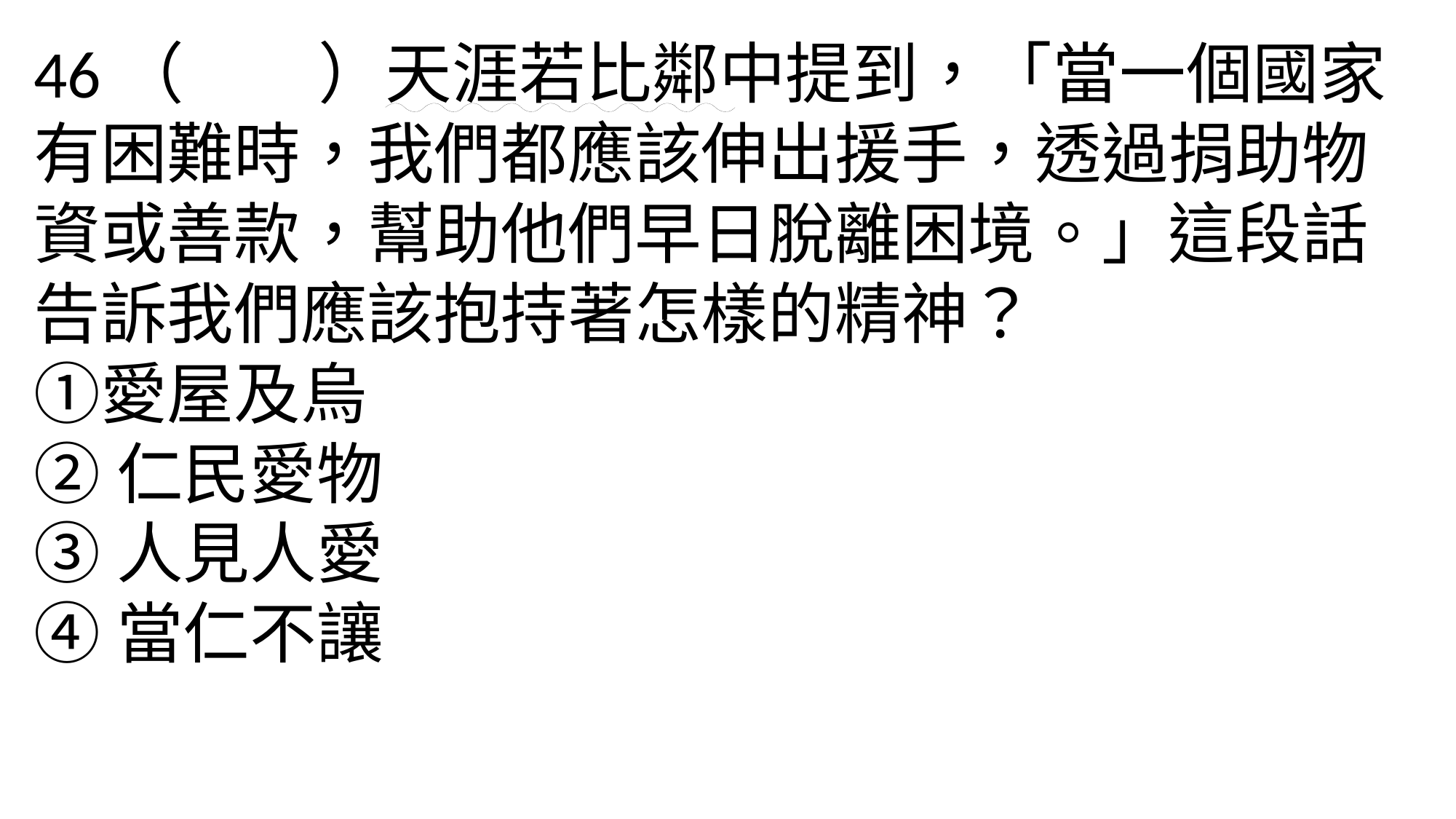

46（         ）天涯若比鄰中提到，「當一個國家有困難時，我們都應該伸出援手，透過捐助物資或善款，幫助他們早日脫離困境。」這段話告訴我們應該抱持著怎樣的精神？　
①愛屋及烏
②仁民愛物
③人見人愛
④當仁不讓